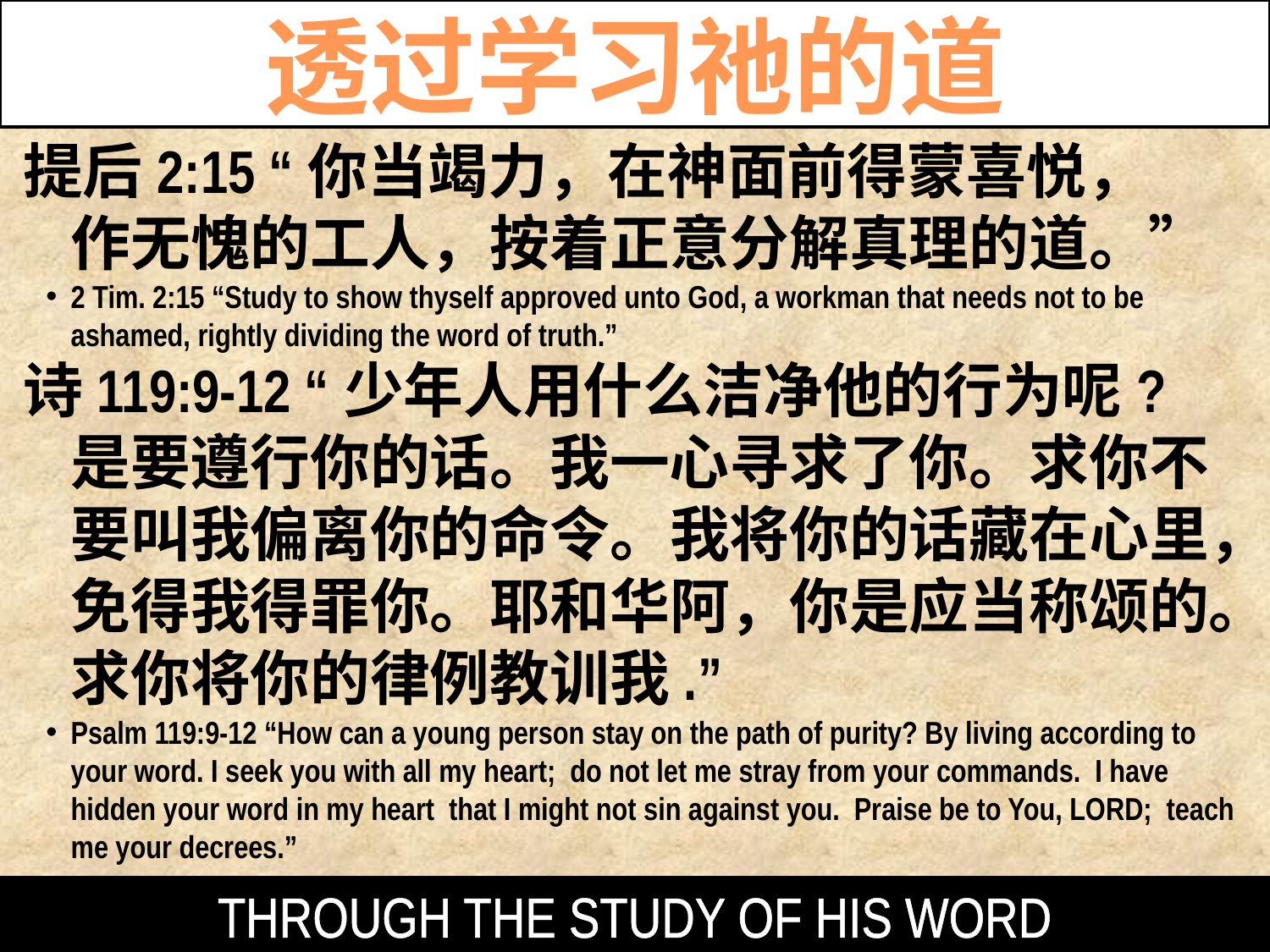

透过学习祂的道
提后2:15 “你当竭力，在神面前得蒙喜悦，    作无愧的工人，按着正意分解真理的道。”
2 Tim. 2:15 “Study to show thyself approved unto God, a workman that needs not to be ashamed, rightly dividing the word of truth.”
诗119:9-12 “少年人用什么洁净他的行为呢?    是要遵行你的话。我一心寻求了你。求你不要叫我偏离你的命令。我将你的话藏在心里，免得我得罪你。耶和华阿，你是应当称颂的。求你将你的律例教训我.”
Psalm 119:9-12 “How can a young person stay on the path of purity? By living according to your word. I seek you with all my heart;  do not let me stray from your commands.  I have hidden your word in my heart  that I might not sin against you.  Praise be to You, LORD;  teach me your decrees.”
THROUGH THE STUDY OF HIS WORD